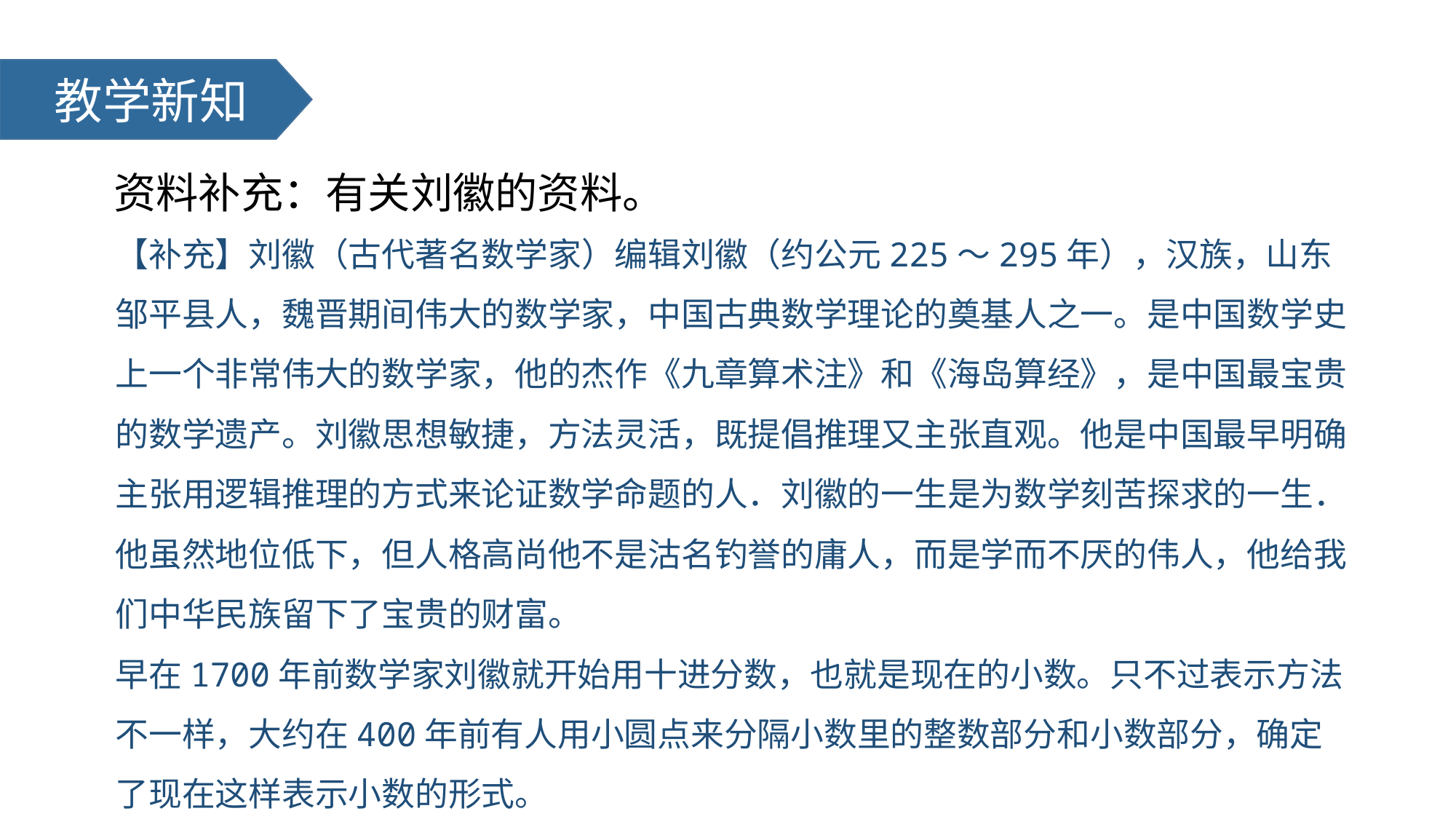

教学新知
资料补充：有关刘徽的资料。
【补充】刘徽（古代著名数学家）编辑刘徽（约公元225～295年），汉族，山东邹平县人，魏晋期间伟大的数学家，中国古典数学理论的奠基人之一。是中国数学史上一个非常伟大的数学家，他的杰作《九章算术注》和《海岛算经》，是中国最宝贵的数学遗产。刘徽思想敏捷，方法灵活，既提倡推理又主张直观。他是中国最早明确主张用逻辑推理的方式来论证数学命题的人．刘徽的一生是为数学刻苦探求的一生．他虽然地位低下，但人格高尚他不是沽名钓誉的庸人，而是学而不厌的伟人，他给我们中华民族留下了宝贵的财富。
早在1700年前数学家刘徽就开始用十进分数，也就是现在的小数。只不过表示方法不一样，大约在400年前有人用小圆点来分隔小数里的整数部分和小数部分，确定了现在这样表示小数的形式。